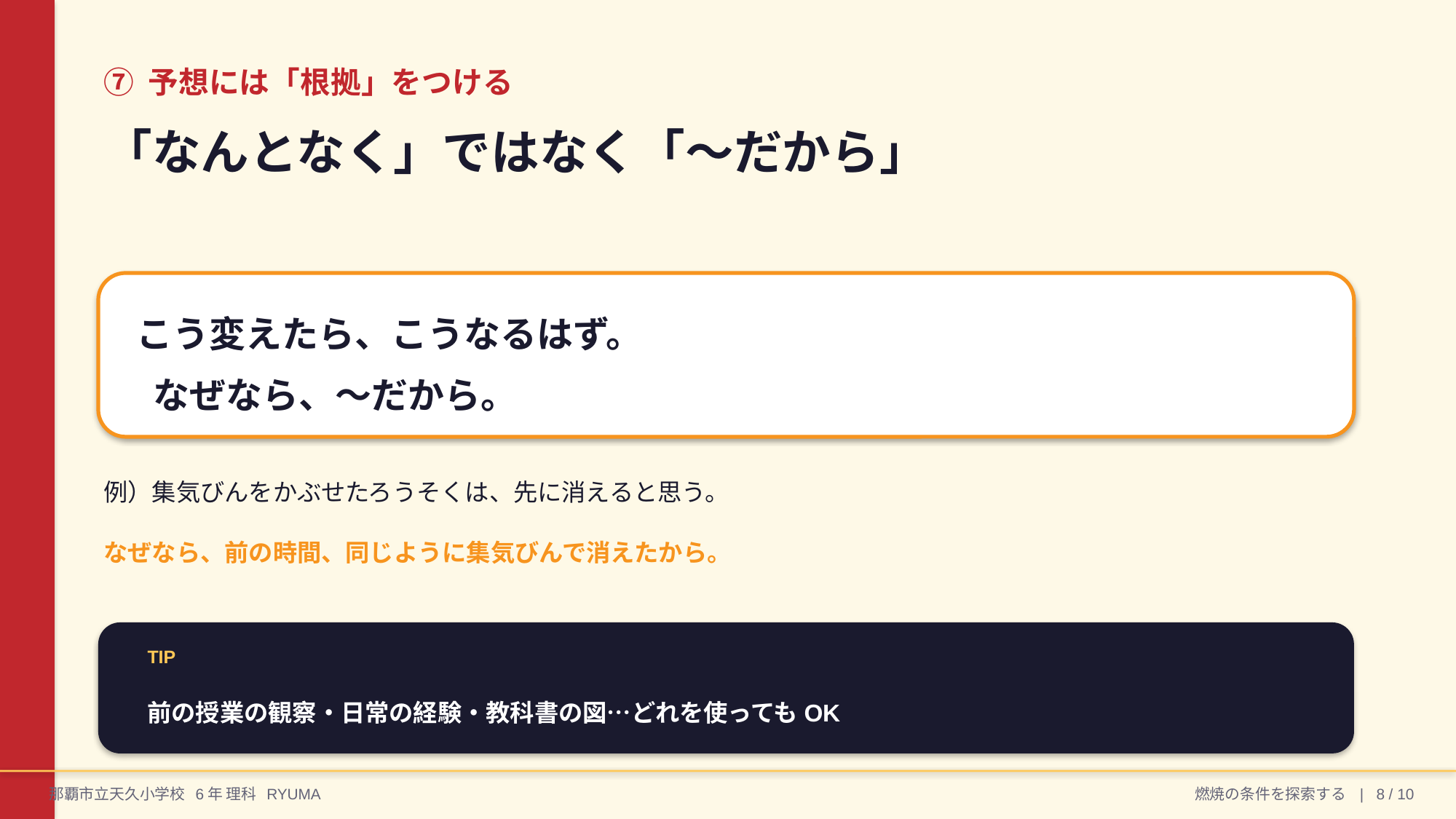

⑦ 予想には「根拠」をつける
「なんとなく」ではなく「〜だから」

こう変えたら、こうなるはず。
 なぜなら、〜だから。
例）集気びんをかぶせたろうそくは、先に消えると思う。
なぜなら、前の時間、同じように集気びんで消えたから。

TIP
前の授業の観察・日常の経験・教科書の図…どれを使ってもOK

那覇市立天久小学校  6年 理科  RYUMA
燃焼の条件を探索する   |   8 / 10